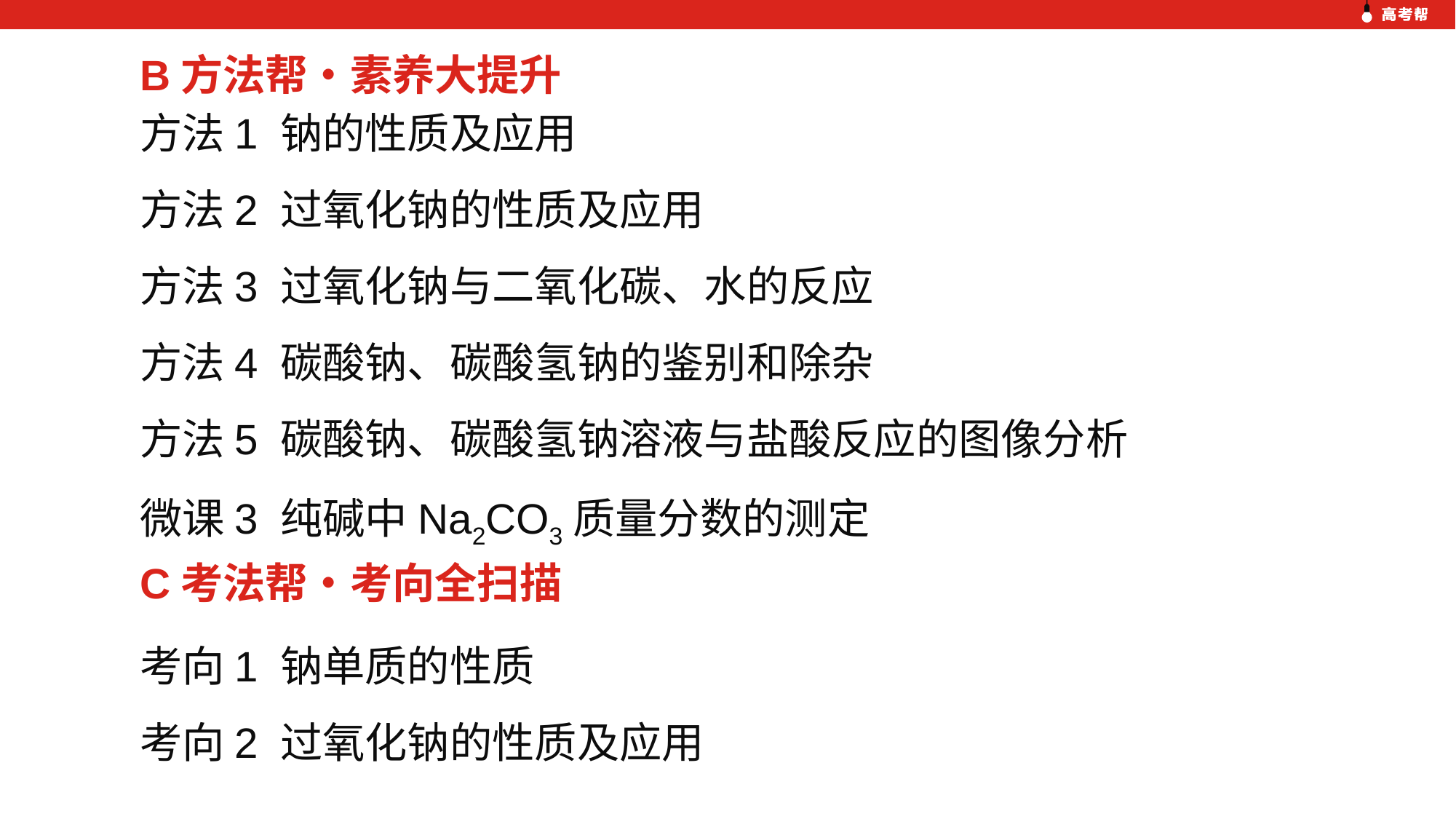

B方法帮•素养大提升
方法1 钠的性质及应用
方法2 过氧化钠的性质及应用
方法3 过氧化钠与二氧化碳、水的反应
方法4 碳酸钠、碳酸氢钠的鉴别和除杂
方法5 碳酸钠、碳酸氢钠溶液与盐酸反应的图像分析
微课3 纯碱中Na2CO3质量分数的测定
C考法帮•考向全扫描
考向1 钠单质的性质
考向2 过氧化钠的性质及应用